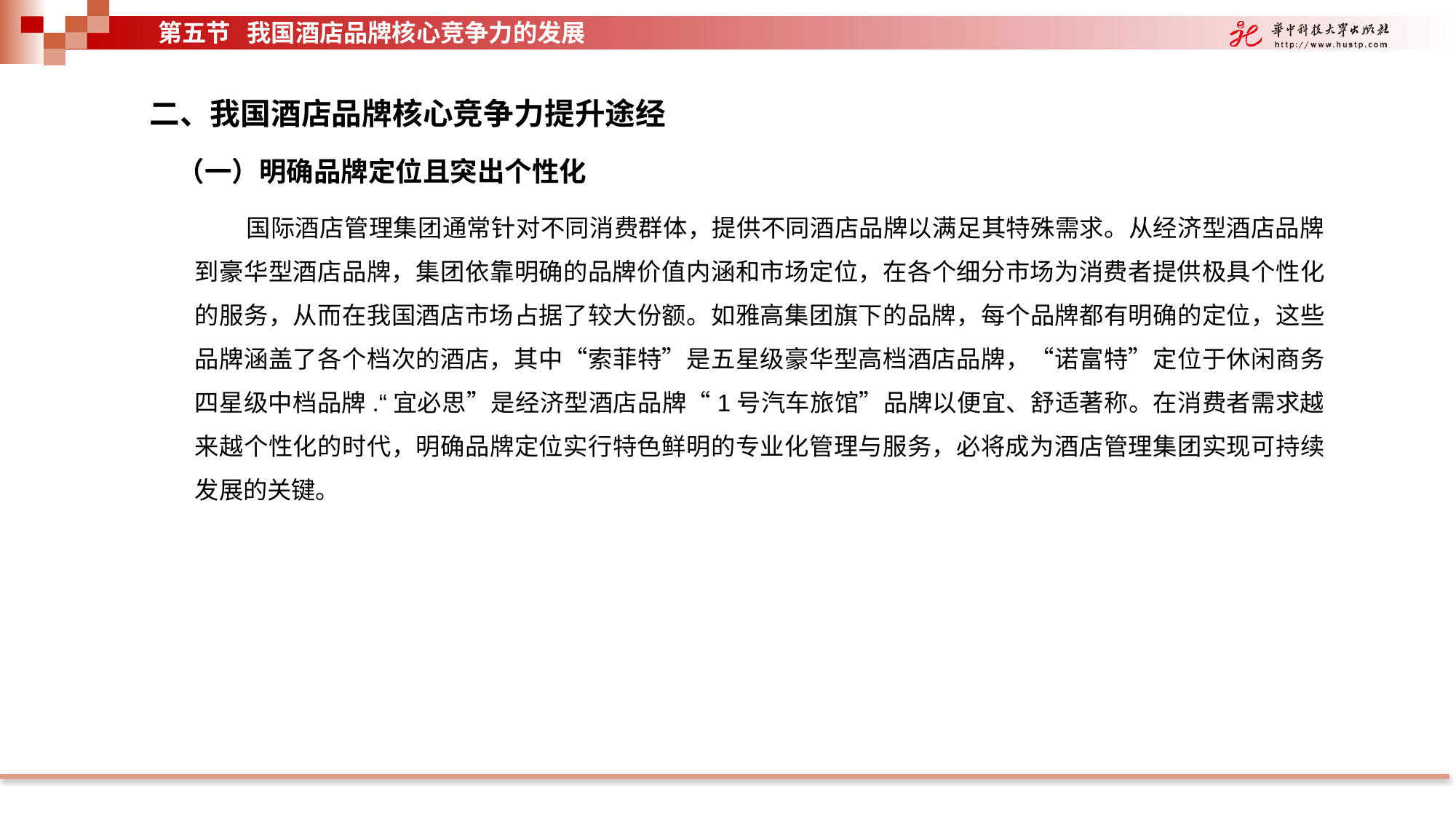

第五节   我国酒店品牌核心竞争力的发展
二、我国酒店品牌核心竞争力提升途经
（一）明确品牌定位且突出个性化
国际酒店管理集团通常针对不同消费群体，提供不同酒店品牌以满足其特殊需求。从经济型酒店品牌到豪华型酒店品牌，集团依靠明确的品牌价值内涵和市场定位，在各个细分市场为消费者提供极具个性化的服务，从而在我国酒店市场占据了较大份额。如雅高集团旗下的品牌，每个品牌都有明确的定位，这些品牌涵盖了各个档次的酒店，其中“索菲特”是五星级豪华型高档酒店品牌，“诺富特”定位于休闲商务四星级中档品牌.“宜必思”是经济型酒店品牌“1号汽车旅馆”品牌以便宜、舒适著称。在消费者需求越来越个性化的时代，明确品牌定位实行特色鲜明的专业化管理与服务，必将成为酒店管理集团实现可持续发展的关键。